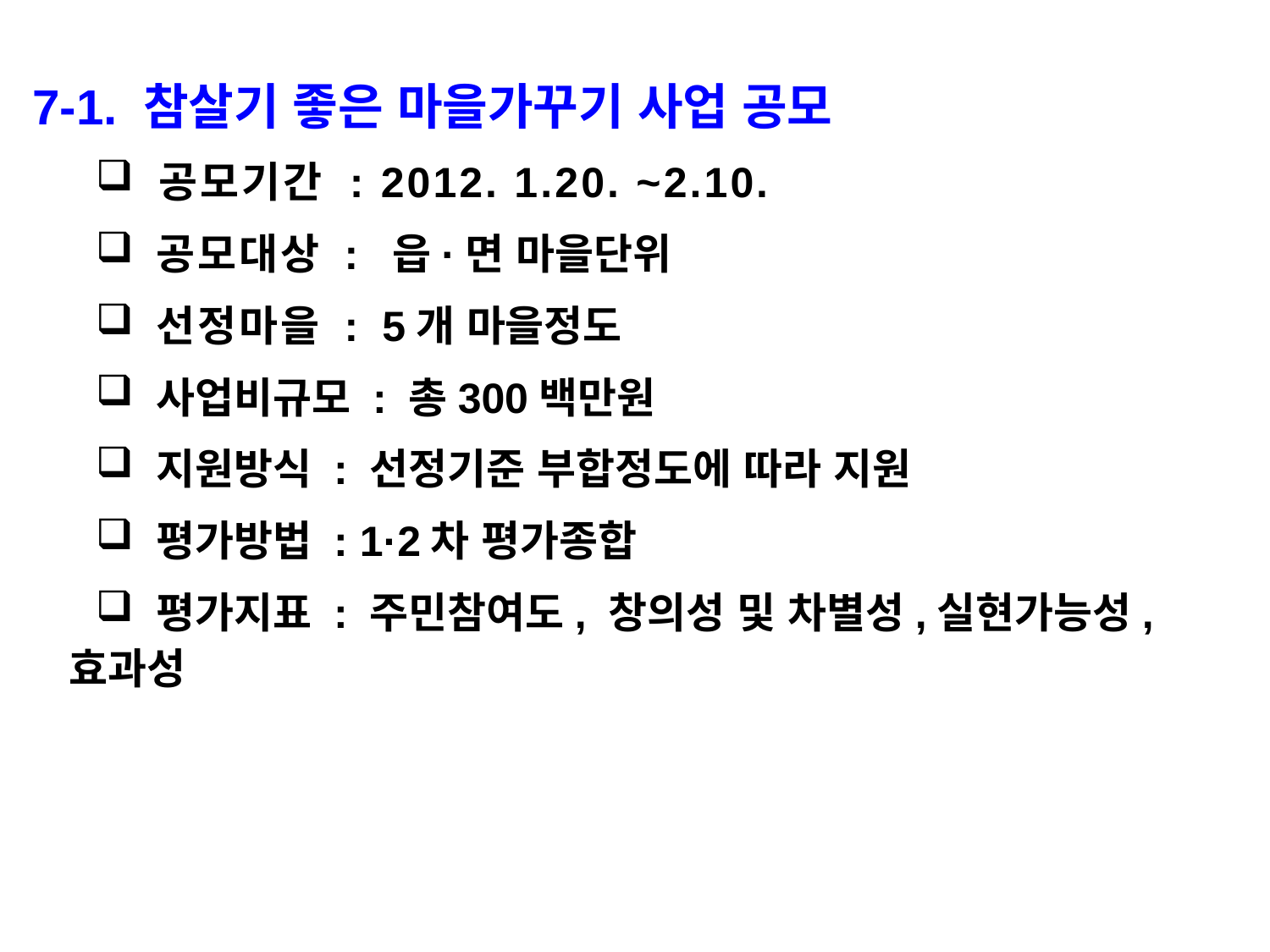

7-1. 참살기 좋은 마을가꾸기 사업 공모
 공모기간 : 2012. 1.20. ~2.10.
 공모대상 :  읍·면 마을단위
 선정마을 :  5개 마을정도
 사업비규모 : 총300백만원
 지원방식 : 선정기준 부합정도에 따라 지원
 평가방법 : 1·2차 평가종합
 평가지표 : 주민참여도, 창의성 및 차별성,실현가능성,효과성